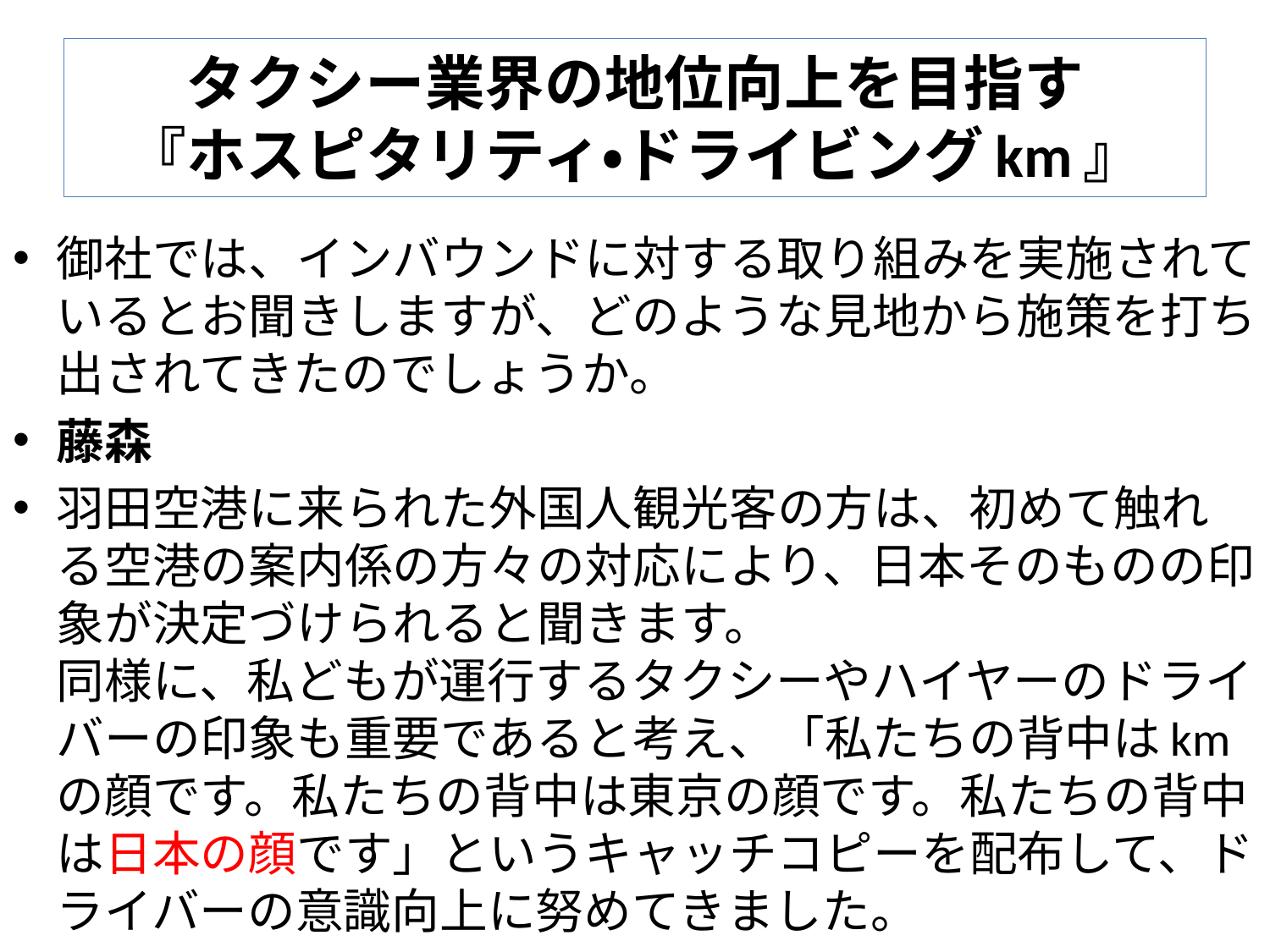

# タクシー業界の地位向上を目指す 『ホスピタリティ・ドライビングkm』
御社では、インバウンドに対する取り組みを実施されているとお聞きしますが、どのような見地から施策を打ち出されてきたのでしょうか。
藤森
羽田空港に来られた外国人観光客の方は、初めて触れる空港の案内係の方々の対応により、日本そのものの印象が決定づけられると聞きます。
同様に、私どもが運行するタクシーやハイヤーのドライバーの印象も重要であると考え、「私たちの背中はkmの顔です。私たちの背中は東京の顔です。私たちの背中は日本の顔です」というキャッチコピーを配布して、ドライバーの意識向上に努めてきました。